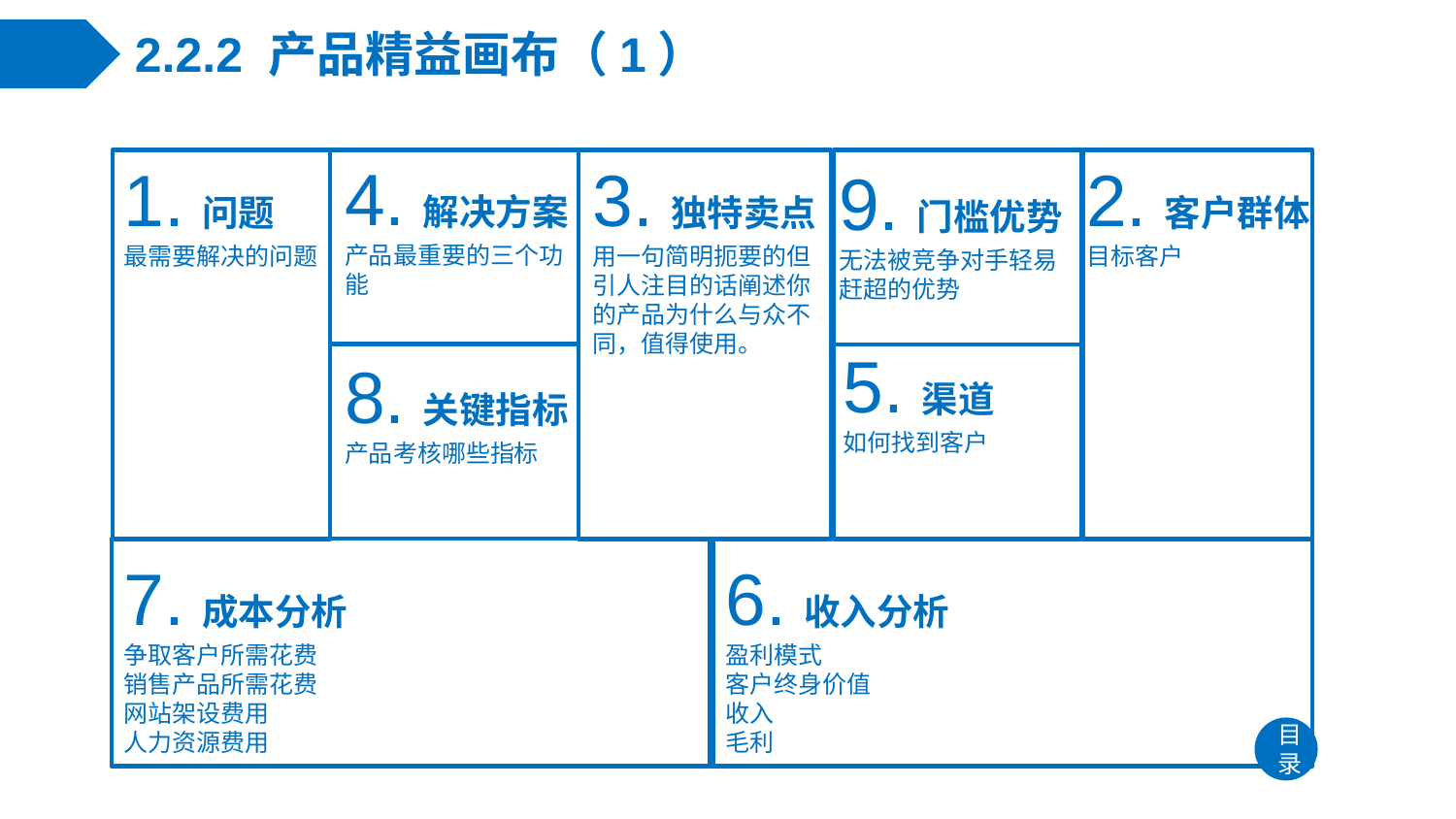

# 2.2.2 产品精益画布（1）
4.解决方案
产品最重要的三个功能
1.问题
最需要解决的问题
3.独特卖点
用一句简明扼要的但引人注目的话阐述你的产品为什么与众不同，值得使用。
2.客户群体
目标客户

9.门槛优势
无法被竞争对手轻易赶超的优势
5.渠道
如何找到客户

8.关键指标
产品考核哪些指标

7.成本分析
争取客户所需花费
销售产品所需花费
网站架设费用
人力资源费用
6.收入分析
盈利模式
客户终身价值
收入
毛利
目录